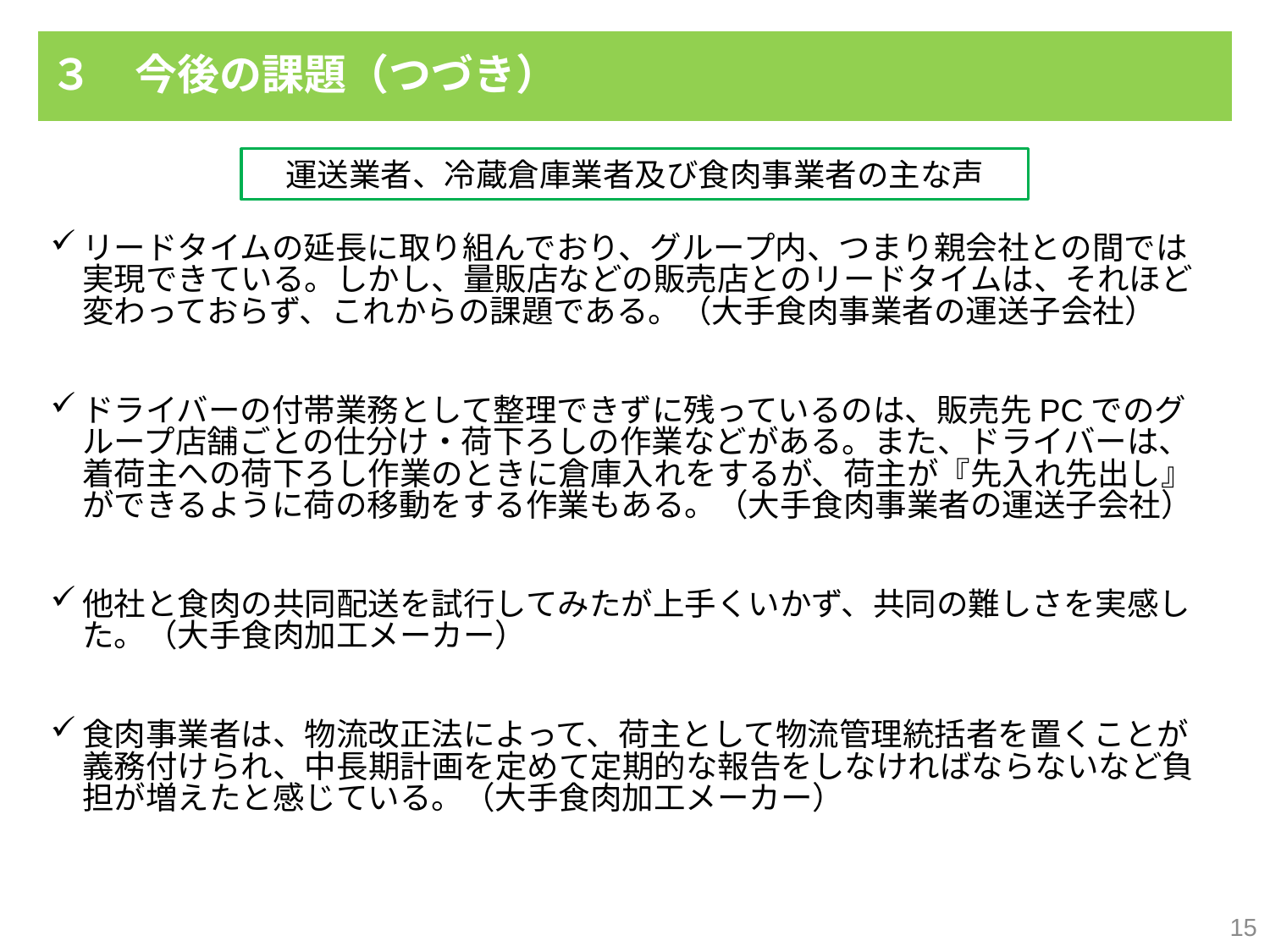

３　今後の課題（つづき）
　運送業者、冷蔵倉庫業者及び食肉事業者の主な声
リードタイムの延長に取り組んでおり、グループ内、つまり親会社との間では実現できている。しかし、量販店などの販売店とのリードタイムは、それほど変わっておらず、これからの課題である。（大手食肉事業者の運送子会社）

ドライバーの付帯業務として整理できずに残っているのは、販売先PCでのグループ店舗ごとの仕分け・荷下ろしの作業などがある。また、ドライバーは、着荷主への荷下ろし作業のときに倉庫入れをするが、荷主が『先入れ先出し』ができるように荷の移動をする作業もある。（大手食肉事業者の運送子会社）

他社と食肉の共同配送を試行してみたが上手くいかず、共同の難しさを実感した。（大手食肉加工メーカー）

食肉事業者は、物流改正法によって、荷主として物流管理統括者を置くことが義務付けられ、中長期計画を定めて定期的な報告をしなければならないなど負担が増えたと感じている。（大手食肉加工メーカー）
15